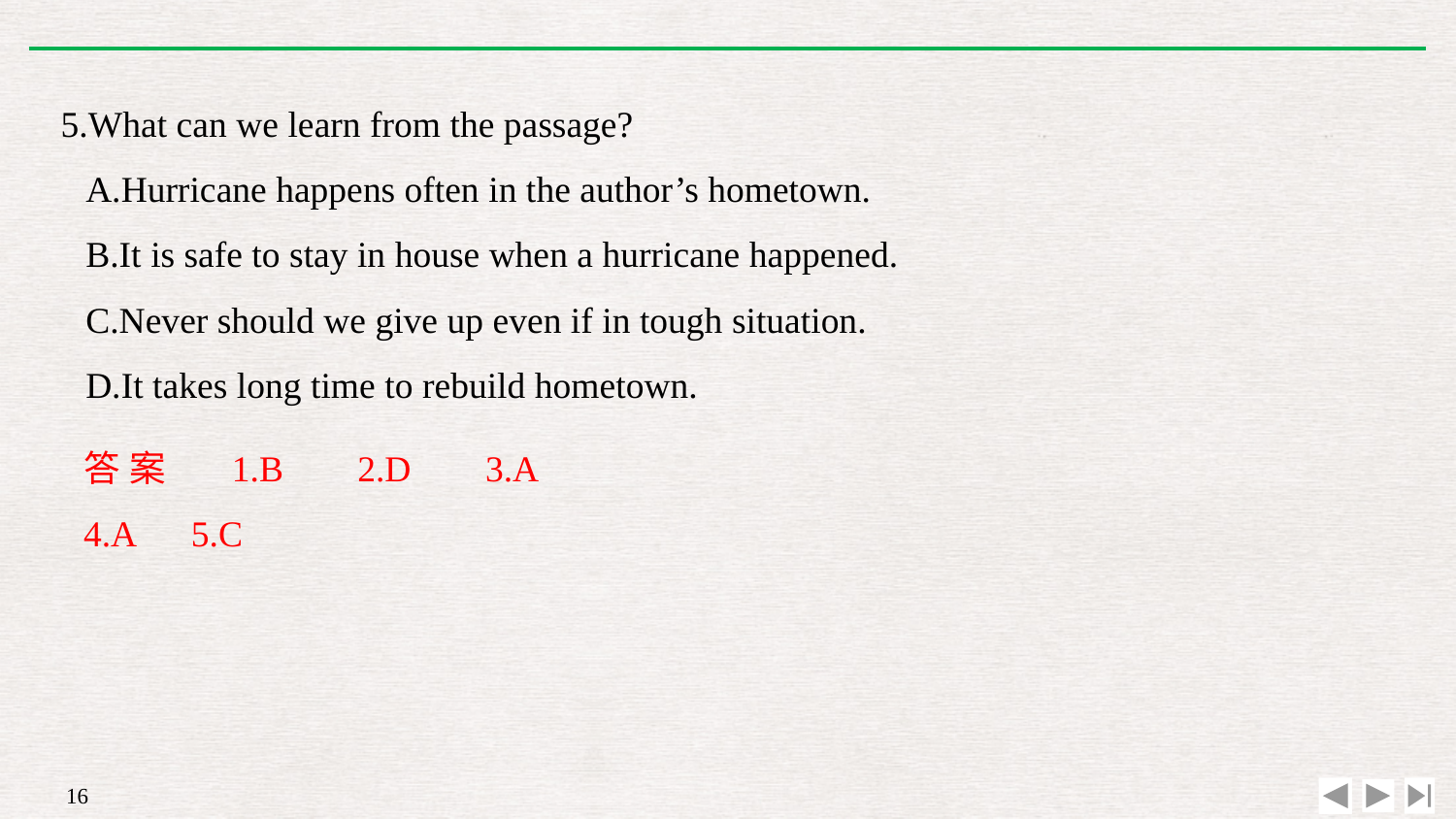

5.What can we learn from the passage?
A.Hurricane happens often in the author’s hometown.
B.It is safe to stay in house when a hurricane happened.
C.Never should we give up even if in tough situation.
D.It takes long time to rebuild hometown.
答案　1.B　2.D　3.A　4.A　5.C